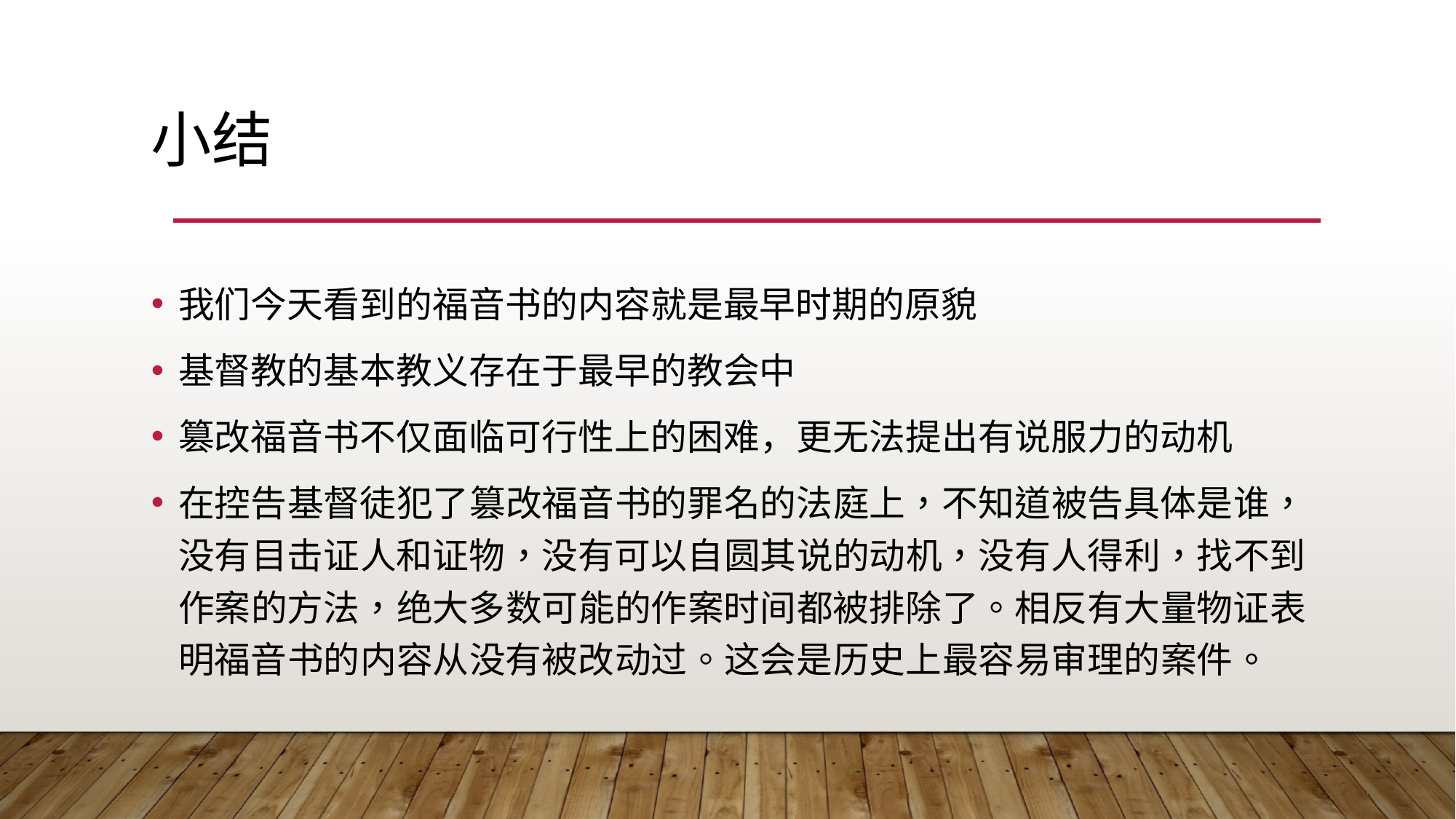

# 小结
我们今天看到的福音书的内容就是最早时期的原貌
基督教的基本教义存在于最早的教会中
篡改福音书不仅面临可行性上的困难，更无法提出有说服力的动机
在控告基督徒犯了篡改福音书的罪名的法庭上，不知道被告具体是谁，没有目击证人和证物，没有可以自圆其说的动机，没有人得利，找不到作案的方法，绝大多数可能的作案时间都被排除了。相反有大量物证表明福音书的内容从没有被改动过。这会是历史上最容易审理的案件。